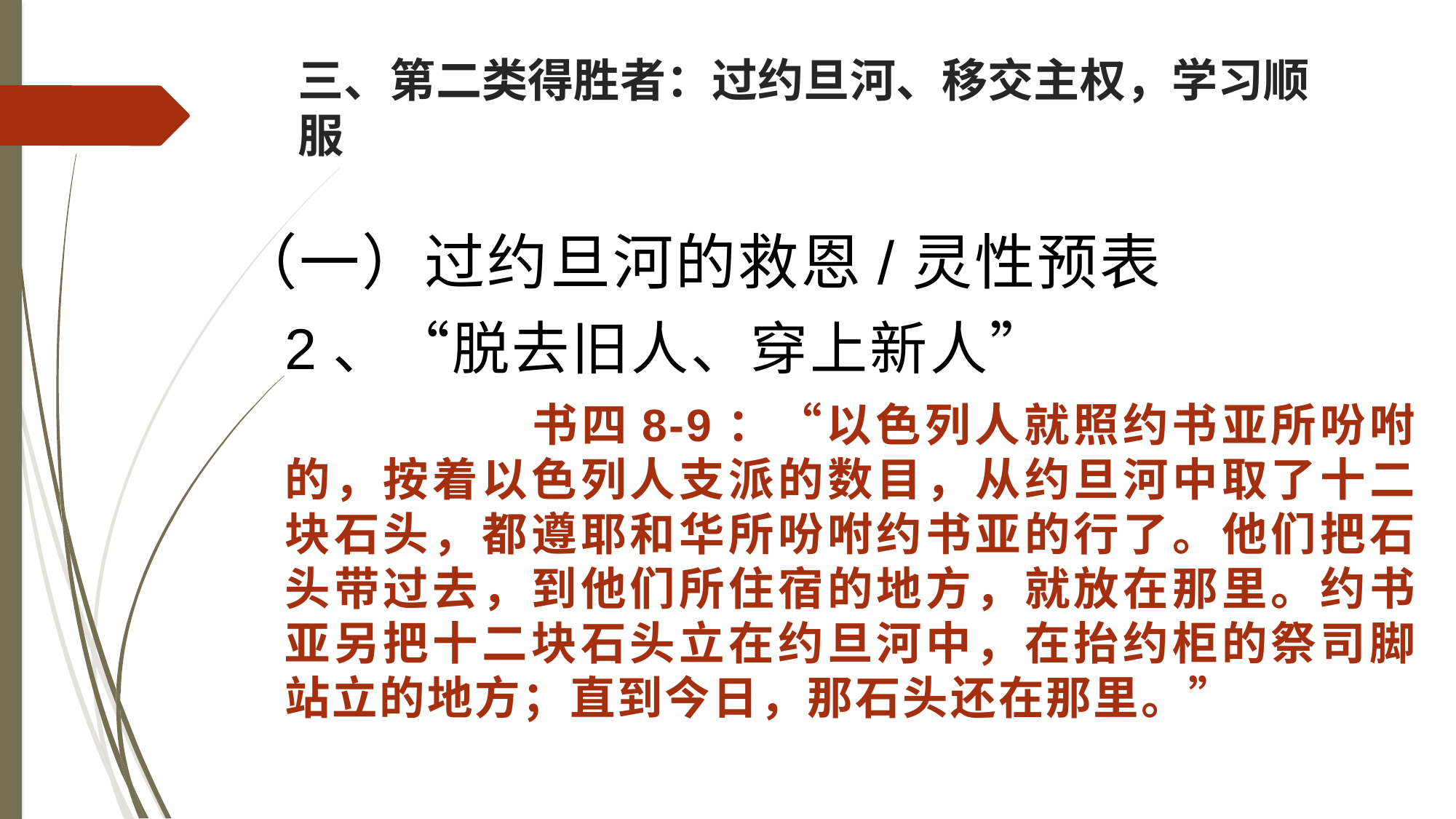

# 三、第二类得胜者：过约旦河、移交主权，学习顺服
（一）过约旦河的救恩/灵性预表
2、“脱去旧人、穿上新人”
		 书四8-9：“以色列人就照约书亚所吩咐的，按着以色列人支派的数目，从约旦河中取了十二块石头，都遵耶和华所吩咐约书亚的行了。他们把石头带过去，到他们所住宿的地方，就放在那里。约书亚另把十二块石头立在约旦河中，在抬约柜的祭司脚站立的地方；直到今日，那石头还在那里。”